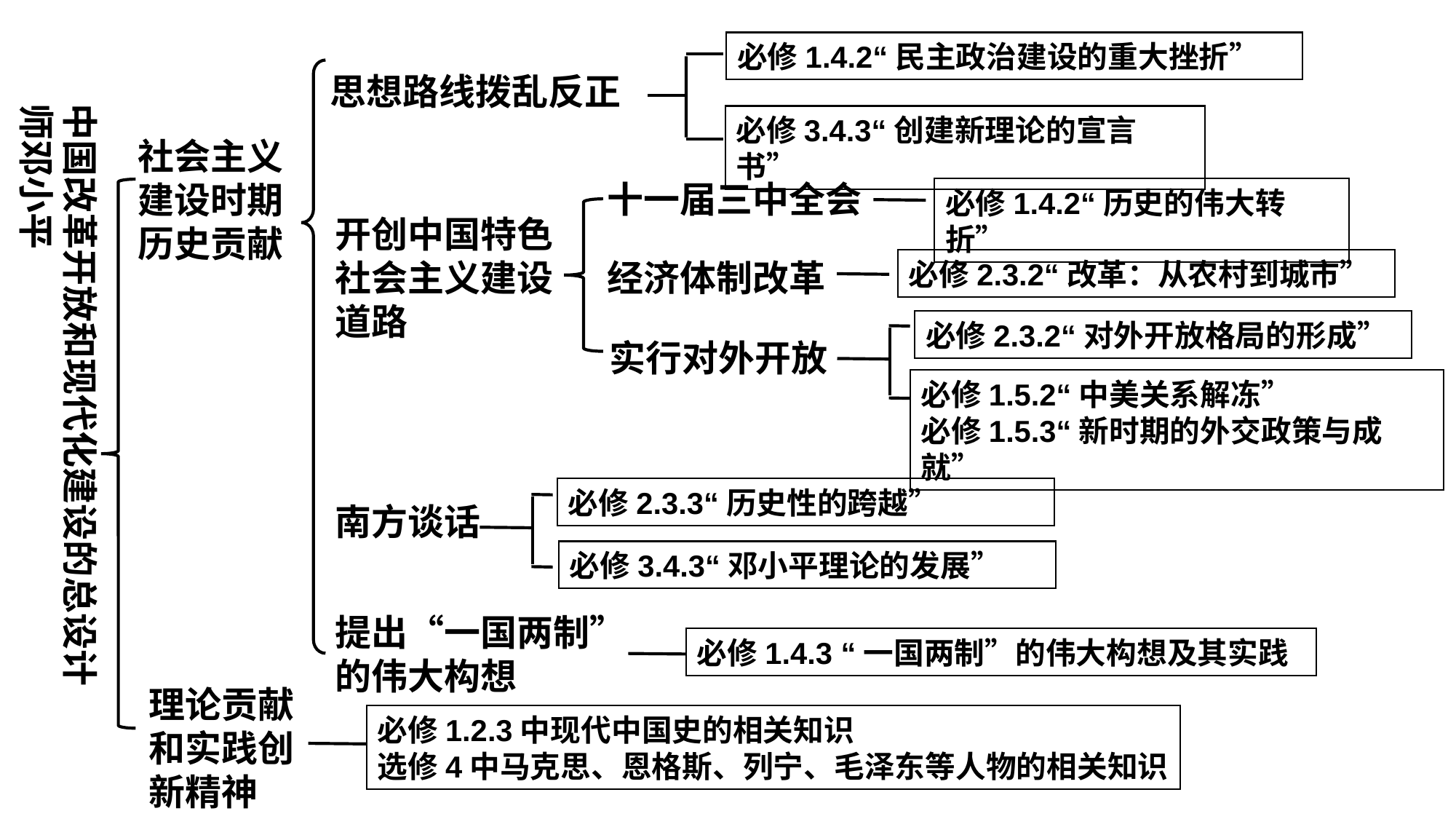

必修1.4.2“民主政治建设的重大挫折”
必修3.4.3“创建新理论的宣言书”

思想路线拨乱反正

社会主义建设时期历史贡献
中国改革开放和现代化建设的总设计师邓小平
十一届三中全会
经济体制改革
实行对外开放
必修1.4.2“历史的伟大转折”
必修2.3.2“改革：从农村到城市”
必修2.3.2“对外开放格局的形成”
必修1.5.2“中美关系解冻”
必修1.5.3“新时期的外交政策与成就”

开创中国特色社会主义建设道路
必修2.3.3“历史性的跨越”
必修3.4.3“邓小平理论的发展”
南方谈话
提出“一国两制”
的伟大构想
必修1.4.3 “一国两制”的伟大构想及其实践
理论贡献和实践创新精神
必修1.2.3中现代中国史的相关知识
选修4中马克思、恩格斯、列宁、毛泽东等人物的相关知识